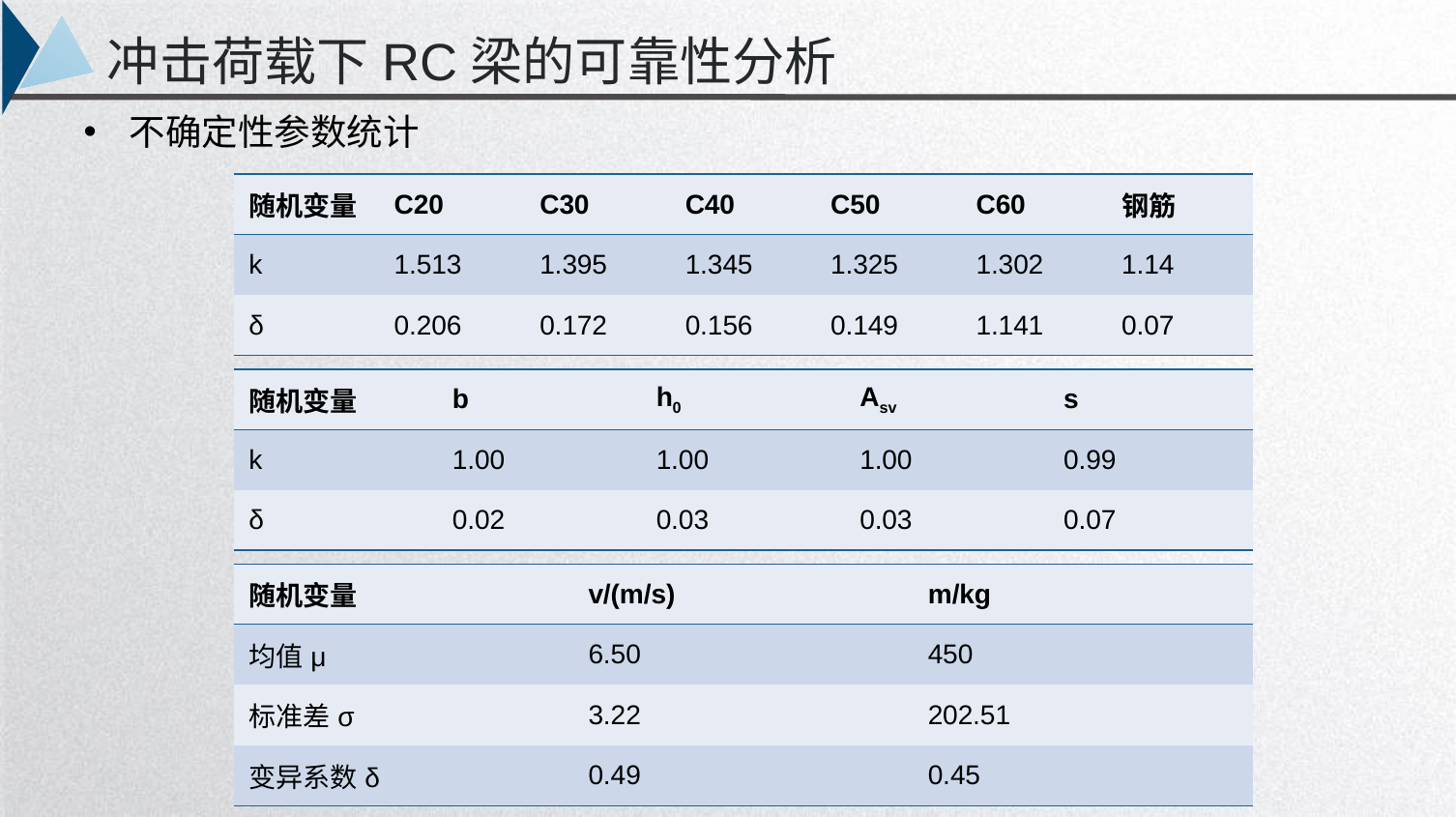

冲击荷载下RC梁的可靠性分析

不确定性参数统计
| 随机变量 | C20 | C30 | C40 | C50 | C60 | 钢筋 |
| --- | --- | --- | --- | --- | --- | --- |
| k | 1.513 | 1.395 | 1.345 | 1.325 | 1.302 | 1.14 |
| δ | 0.206 | 0.172 | 0.156 | 0.149 | 1.141 | 0.07 |
| 随机变量 | b | h0 | Asv | s |
| --- | --- | --- | --- | --- |
| k | 1.00 | 1.00 | 1.00 | 0.99 |
| δ | 0.02 | 0.03 | 0.03 | 0.07 |
| 随机变量 | v/(m/s) | m/kg |
| --- | --- | --- |
| 均值μ | 6.50 | 450 |
| 标准差σ | 3.22 | 202.51 |
| 变异系数δ | 0.49 | 0.45 |